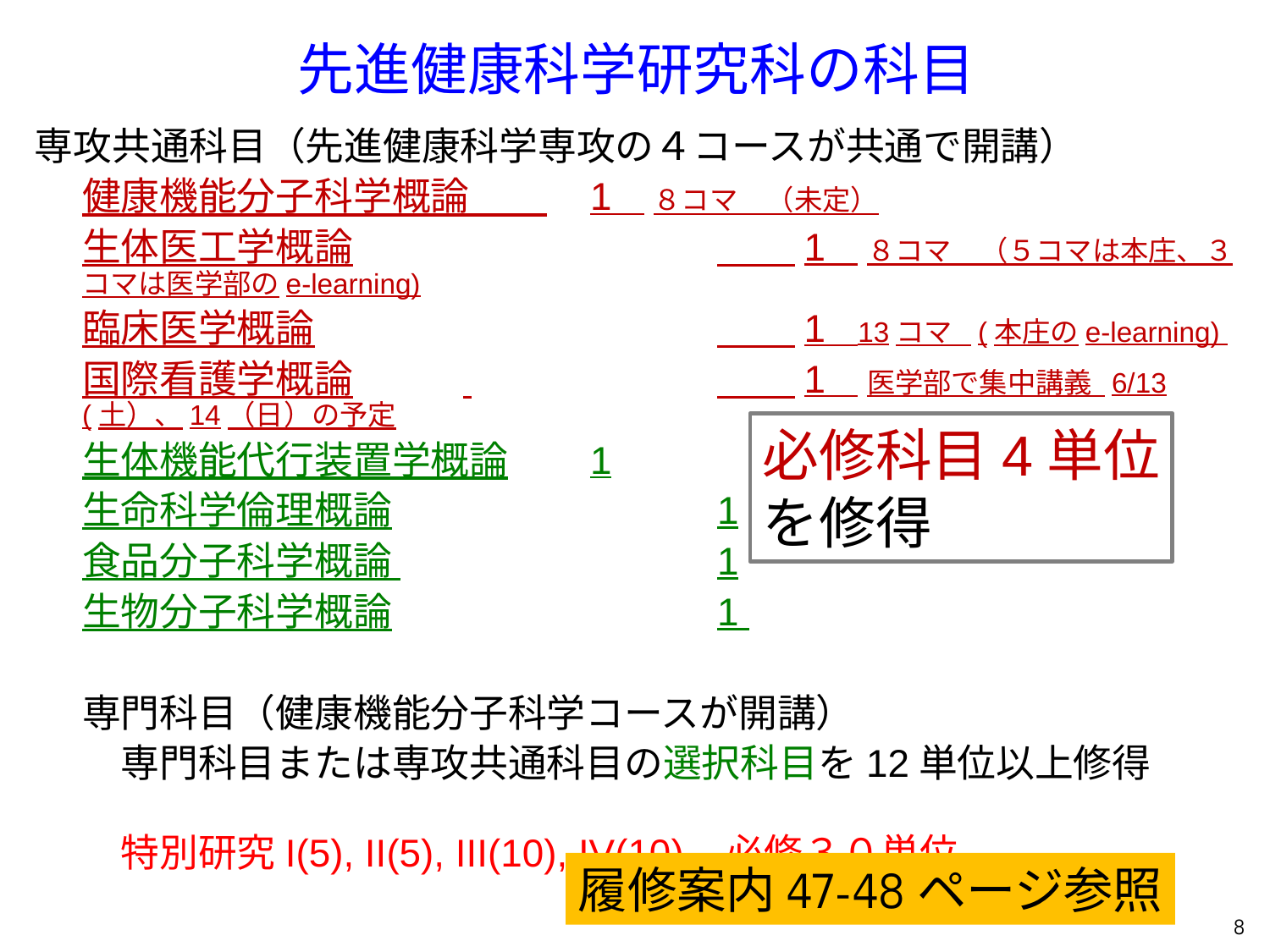

先進健康科学研究科の科目
専攻共通科目（先進健康科学専攻の４コースが共通で開講）
健康機能分子科学概論　　	1   ８コマ　（未定）
生体医工学概論			　　1   ８コマ　（５コマは本庄、３コマは医学部のe-learning)
臨床医学概論				　　1   13コマ   (本庄のe-learning)
国際看護学概論	 		　　1   医学部で集中講義  6/13(土）、14（日）の予定
生体機能代行装置学概論	1
生命科学倫理概論			1
食品分子科学概論 			1
生物分子科学概論			1

専門科目（健康機能分子科学コースが開講）
　専門科目または専攻共通科目の選択科目を12単位以上修得
　特別研究I(5), II(5), III(10), IV(10)   必修３０単位
必修科目4単位
を修得
履修案内47-48ページ参照
8